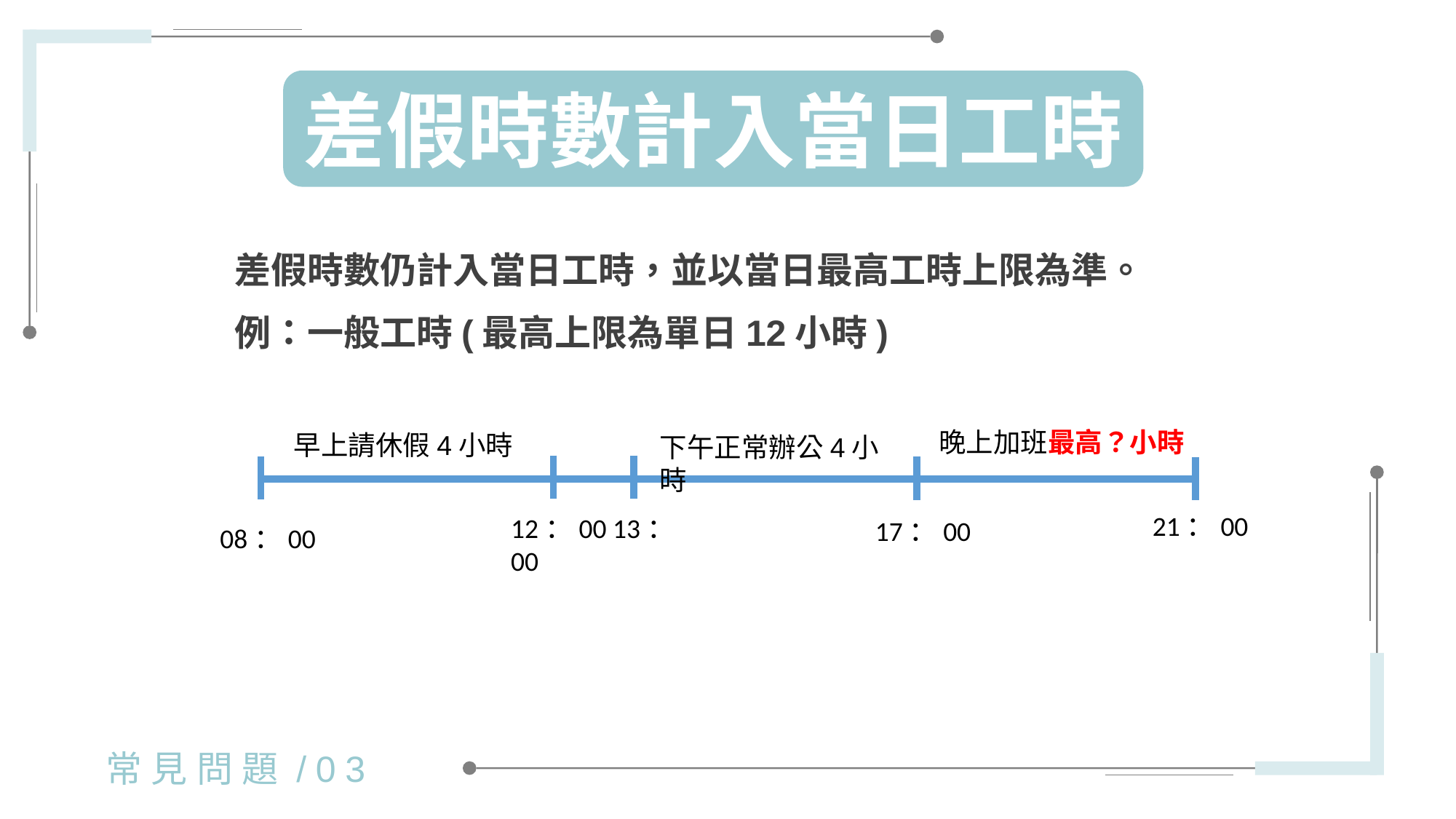

差假時數計入當日工時
差假時數仍計入當日工時，並以當日最高工時上限為準。
例：一般工時(最高上限為單日12小時)
晚上加班最高？小時
早上請休假4小時
下午正常辦公4小時

21：00
12：00 13：00
17：00
08：00
常見問題/03